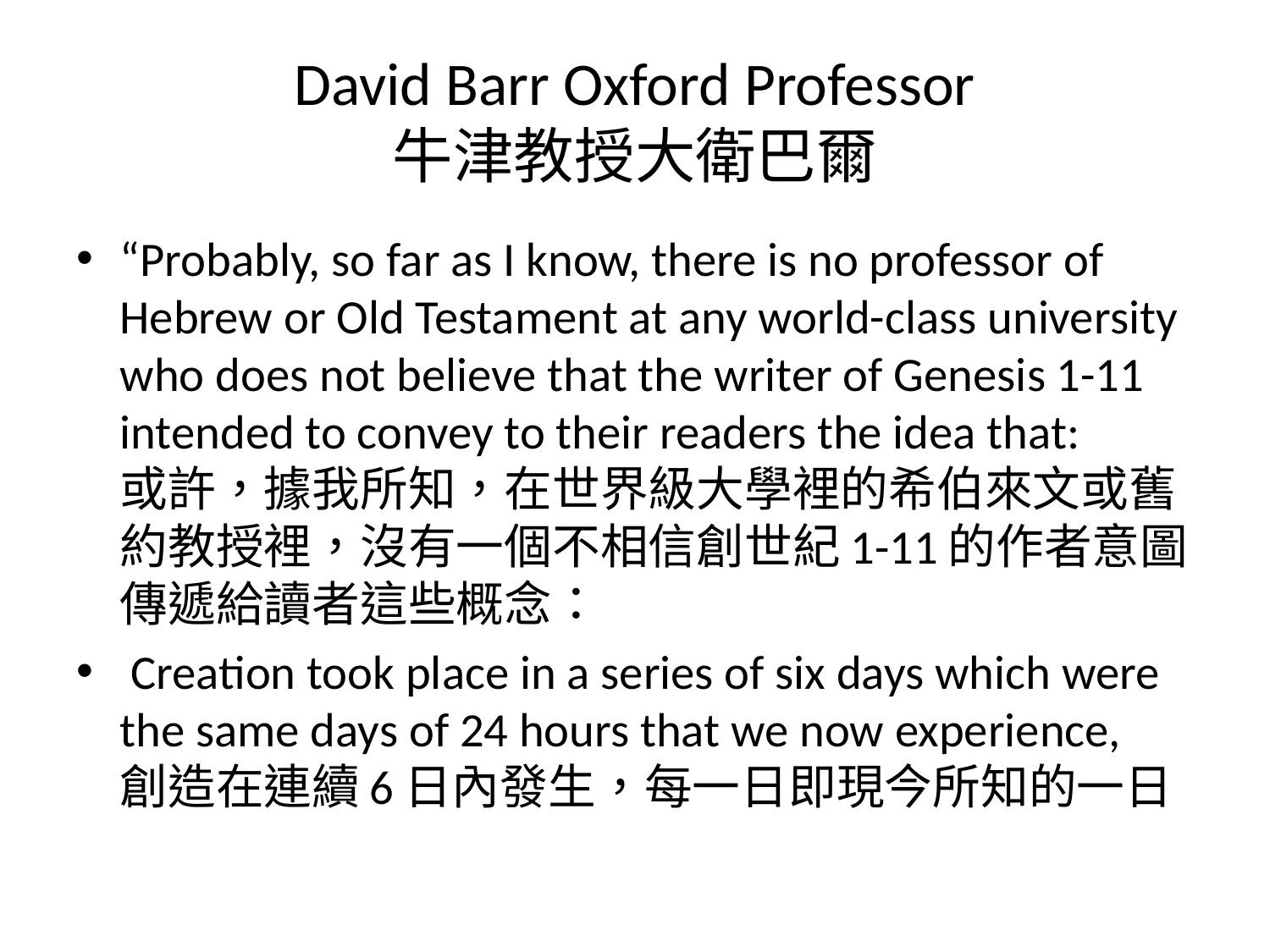

# David Barr Oxford Professor 牛津教授大衛巴爾
“Probably, so far as I know, there is no professor of Hebrew or Old Testament at any world-class university who does not believe that the writer of Genesis 1-11 intended to convey to their readers the idea that:
或許，據我所知，在世界級大學裡的希伯來文或舊約教授裡，沒有一個不相信創世紀1-11的作者意圖傳遞給讀者這些概念：
 Creation took place in a series of six days which were the same days of 24 hours that we now experience,
創造在連續6日內發生，每一日即現今所知的一日